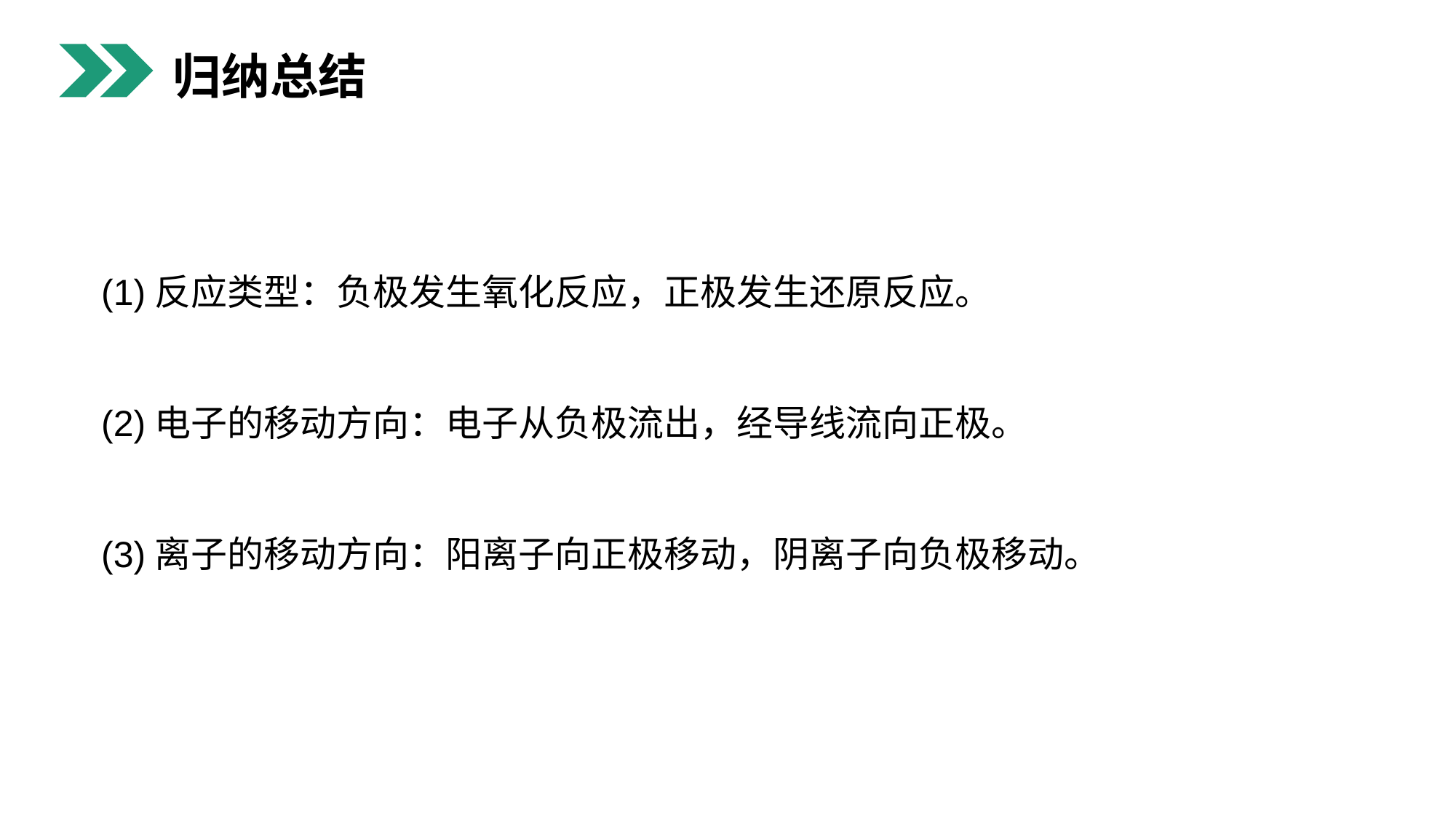

归纳总结
(1)反应类型：负极发生氧化反应，正极发生还原反应。
(2)电子的移动方向：电子从负极流出，经导线流向正极。
(3)离子的移动方向：阳离子向正极移动，阴离子向负极移动。